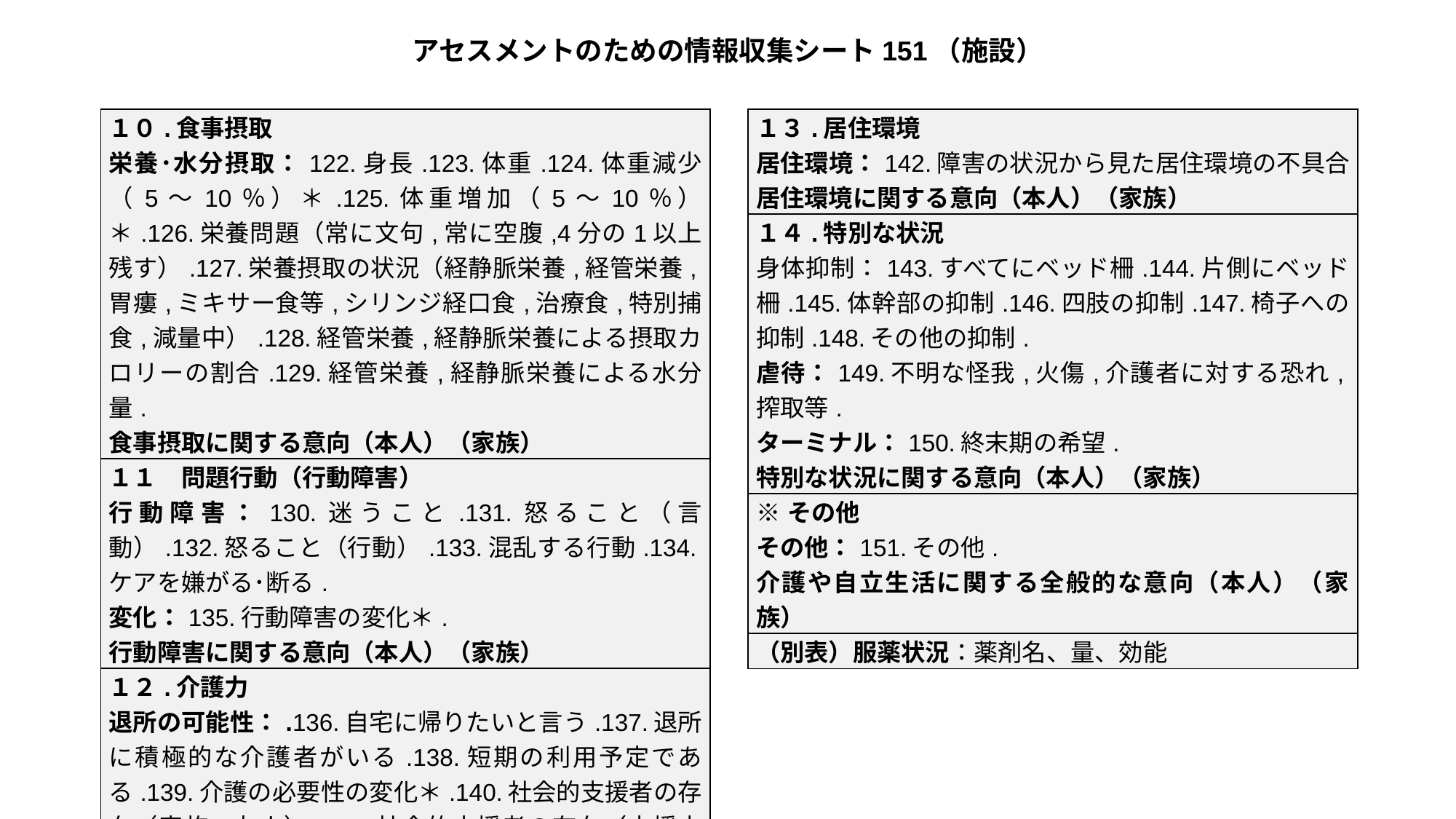

アセスメントのための情報収集シート151（施設）
| １０.食事摂取 栄養･水分摂取：122.身長.123.体重.124.体重減少（5～10％）＊.125.体重増加（5～10％）＊.126.栄養問題（常に文句,常に空腹,4分の1以上残す）.127.栄養摂取の状況（経静脈栄養,経管栄養,胃瘻,ミキサー食等,シリンジ経口食,治療食,特別捕食,減量中）.128.経管栄養,経静脈栄養による摂取カロリーの割合.129.経管栄養,経静脈栄養による水分量. 食事摂取に関する意向（本人）（家族） |
| --- |
| １１　問題行動（行動障害） 行動障害：130.迷うこと.131.怒ること（言動）.132.怒ること（行動）.133.混乱する行動.134.ケアを嫌がる･断る. 変化：135.行動障害の変化＊. 行動障害に関する意向（本人）（家族） |
| １２.介護力 退所の可能性：.136.自宅に帰りたいと言う.137.退所に積極的な介護者がいる.138.短期の利用予定である.139.介護の必要性の変化＊.140.社会的支援者の存在（家族・友人）.141.社会的支援者の存在（支援内容）. 退所，介護力に関する意向（本人）（家族） |
| １３.居住環境 居住環境：142.障害の状況から見た居住環境の不具合居住環境に関する意向（本人）（家族） |
| --- |
| １４.特別な状況 身体抑制：143.すべてにベッド柵.144.片側にベッド柵.145.体幹部の抑制.146.四肢の抑制.147.椅子への抑制.148.その他の抑制. 虐待：149.不明な怪我,火傷,介護者に対する恐れ,搾取等. ターミナル：150.終末期の希望. 特別な状況に関する意向（本人）（家族） |
| ※その他 その他：151.その他. 介護や自立生活に関する全般的な意向（本人）（家族） |
| （別表）服薬状況：薬剤名、量、効能 |